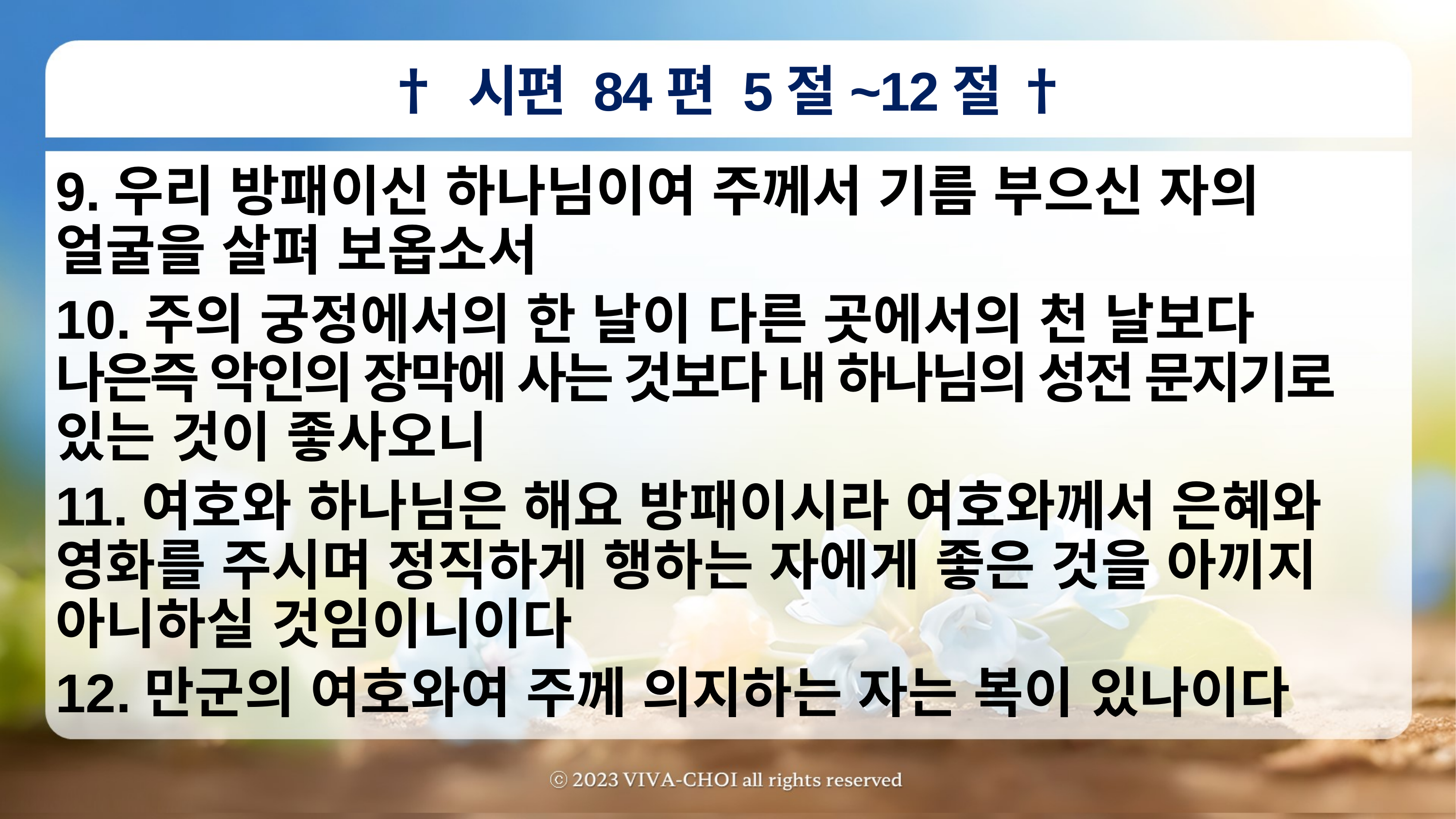

# † 시편 84편 5절~12절 †
9.우리 방패이신 하나님이여 주께서 기름 부으신 자의      얼굴을 살펴 보옵소서
10.주의 궁정에서의 한 날이 다른 곳에서의 천 날보다      나은즉 악인의 장막에 사는 것보다 내 하나님의 성전 문지기로 있는 것이 좋사오니
11.여호와 하나님은 해요 방패이시라 여호와께서 은혜와 영화를 주시며 정직하게 행하는 자에게 좋은 것을 아끼지 아니하실 것임이니이다
12.만군의 여호와여 주께 의지하는 자는 복이 있나이다